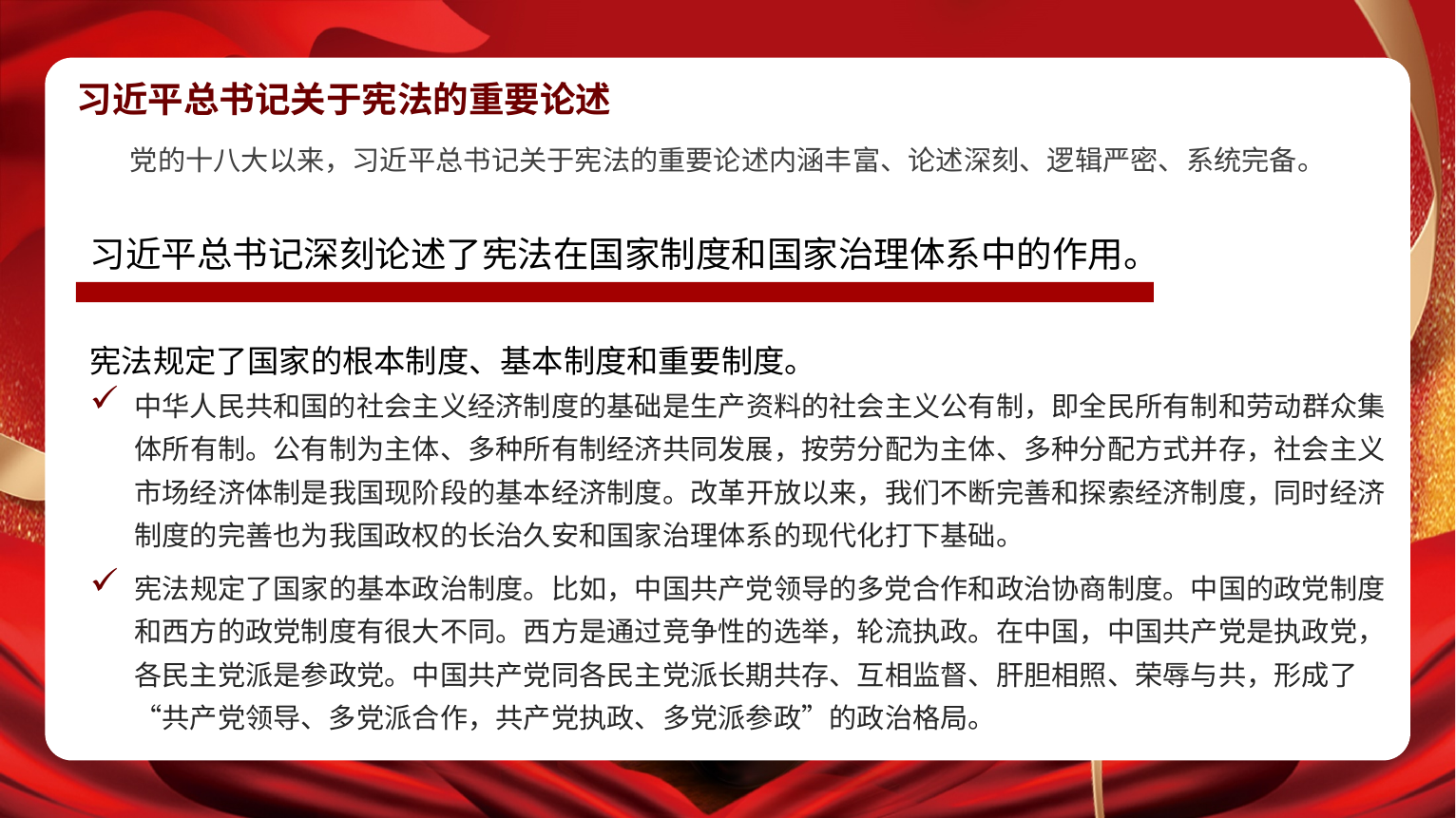

习近平总书记关于宪法的重要论述
党的十八大以来，习近平总书记关于宪法的重要论述内涵丰富、论述深刻、逻辑严密、系统完备。
习近平总书记深刻论述了宪法在国家制度和国家治理体系中的作用。

宪法规定了国家的根本制度、基本制度和重要制度。
中华人民共和国的社会主义经济制度的基础是生产资料的社会主义公有制，即全民所有制和劳动群众集体所有制。公有制为主体、多种所有制经济共同发展，按劳分配为主体、多种分配方式并存，社会主义市场经济体制是我国现阶段的基本经济制度。改革开放以来，我们不断完善和探索经济制度，同时经济制度的完善也为我国政权的长治久安和国家治理体系的现代化打下基础。
宪法规定了国家的基本政治制度。比如，中国共产党领导的多党合作和政治协商制度。中国的政党制度和西方的政党制度有很大不同。西方是通过竞争性的选举，轮流执政。在中国，中国共产党是执政党，各民主党派是参政党。中国共产党同各民主党派长期共存、互相监督、肝胆相照、荣辱与共，形成了“共产党领导、多党派合作，共产党执政、多党派参政”的政治格局。